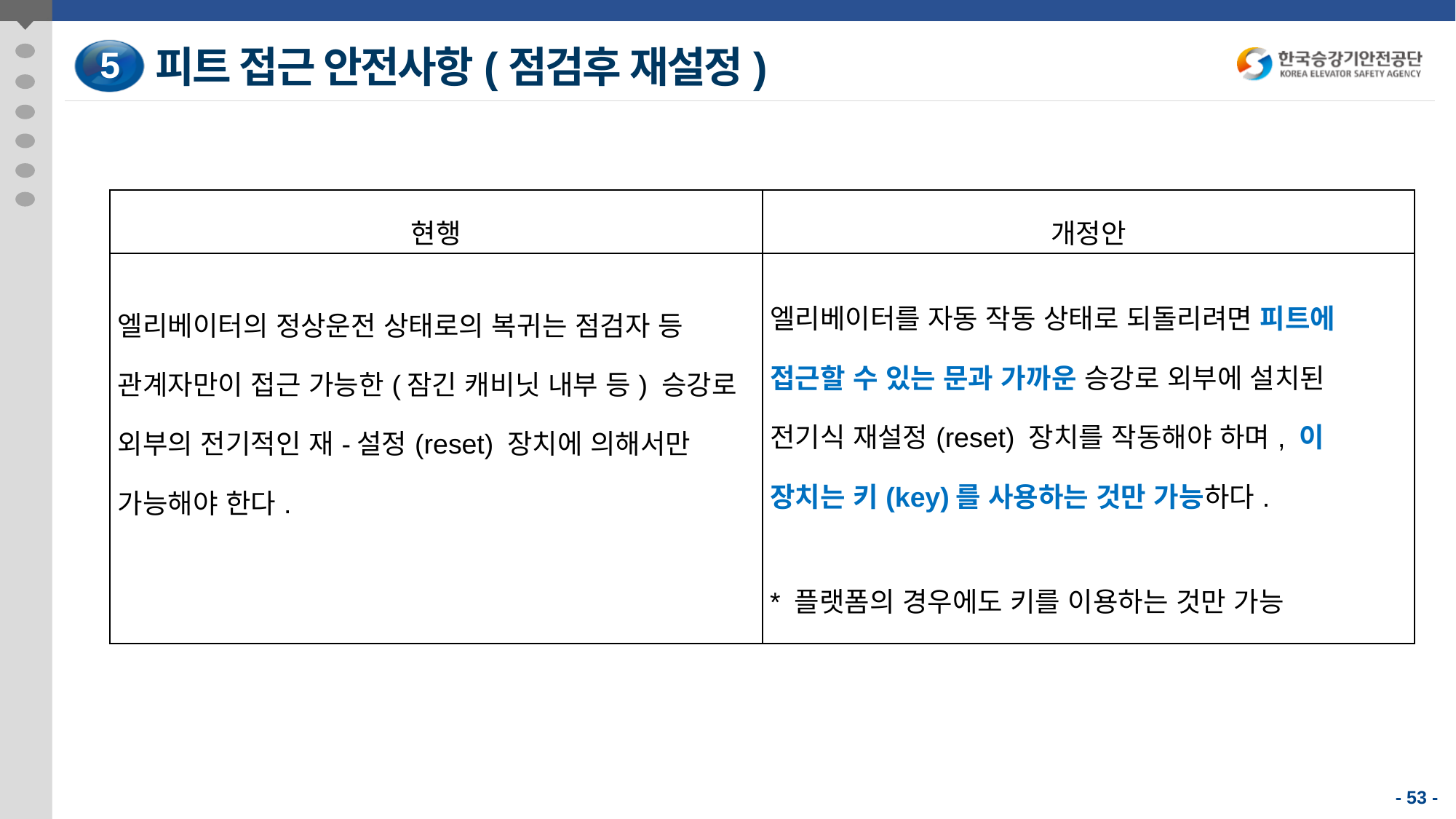

피트 접근 안전사항(점검후 재설정)
5
| 현행 | 개정안 |
| --- | --- |
| 엘리베이터의 정상운전 상태로의 복귀는 점검자 등 관계자만이 접근 가능한(잠긴 캐비닛 내부 등) 승강로 외부의 전기적인 재-설정(reset) 장치에 의해서만 가능해야 한다. | 엘리베이터를 자동 작동 상태로 되돌리려면 피트에 접근할 수 있는 문과 가까운 승강로 외부에 설치된 전기식 재설정(reset) 장치를 작동해야 하며, 이 장치는 키(key)를 사용하는 것만 가능하다. \* 플랫폼의 경우에도 키를 이용하는 것만 가능 |